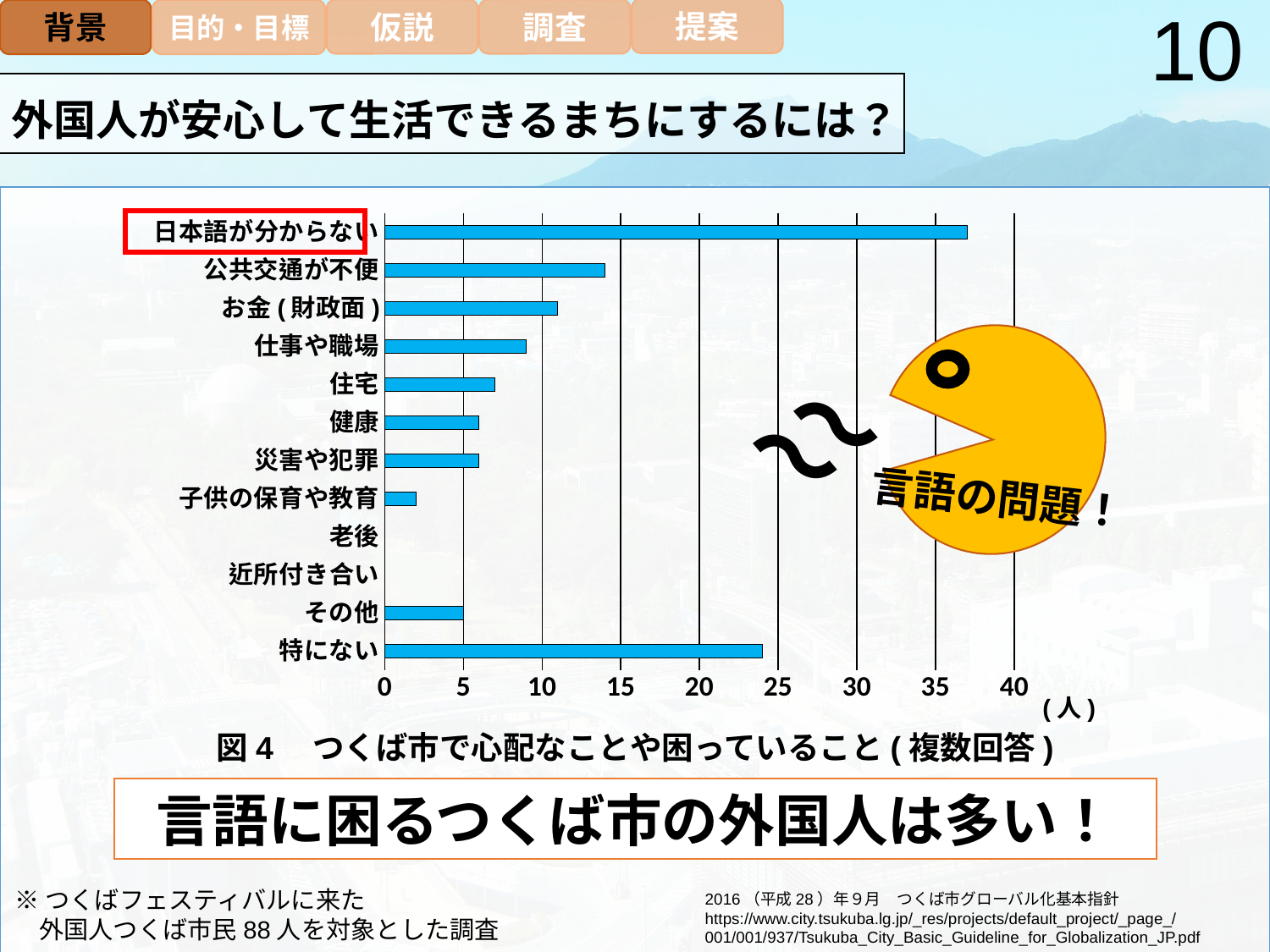

10
提案
仮説
調査
背景
目的・目標

外国人が安心して生活できるまちにするには？

### Chart:

| Category |  |
|---|---|
| 特にない | 24.0 |
| その他 | 5.0 |
| 近所付き合い | 0.0 |
| 老後 | 0.0 |
| 子供の保育や教育 | 2.0 |
| 災害や犯罪 | 6.0 |
| 健康 | 6.0 |
| 住宅 | 7.0 |
| 仕事や職場 | 9.0 |
| お金(財政面) | 11.0 |
| 公共交通が不便 | 14.0 |
| 日本語が分からない | 37.0 |

～
～
言語の問題！
(人)
図4　つくば市で心配なことや困っていること(複数回答)
言語に困るつくば市の外国人は多い！
※つくばフェスティバルに来た
　外国人つくば市民88人を対象とした調査
2016（平成28）年９月　つくば市グローバル化基本指針
https://www.city.tsukuba.lg.jp/_res/projects/default_project/_page_/001/001/937/Tsukuba_City_Basic_Guideline_for_Globalization_JP.pdf